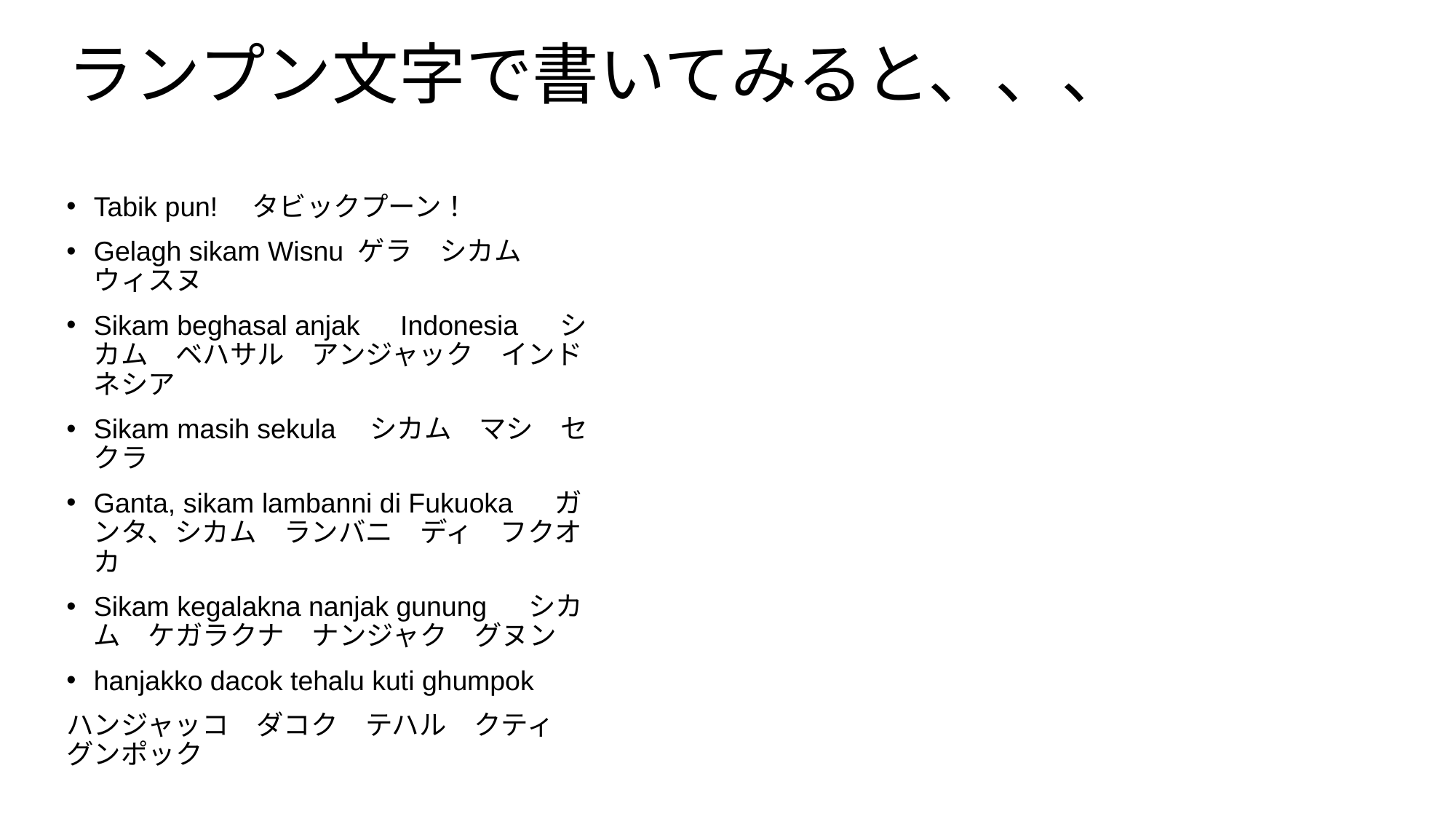

# ランプン文字で書いてみると、、、
Tabik pun!　タビックプーン！
Gelagh sikam Wisnu ゲラ　シカム　ウィスヌ
Sikam beghasal anjak　Indonesia 　シカム　ベハサル　アンジャック　インドネシア
Sikam masih sekula　シカム　マシ　セクラ
Ganta, sikam lambanni di Fukuoka 　ガンタ、シカム　ランバニ　ディ　フクオカ
Sikam kegalakna nanjak gunung 　シカム　ケガラクナ　ナンジャク　グヌン
hanjakko dacok tehalu kuti ghumpok
ハンジャッコ　ダコク　テハル　クティ　グンポック